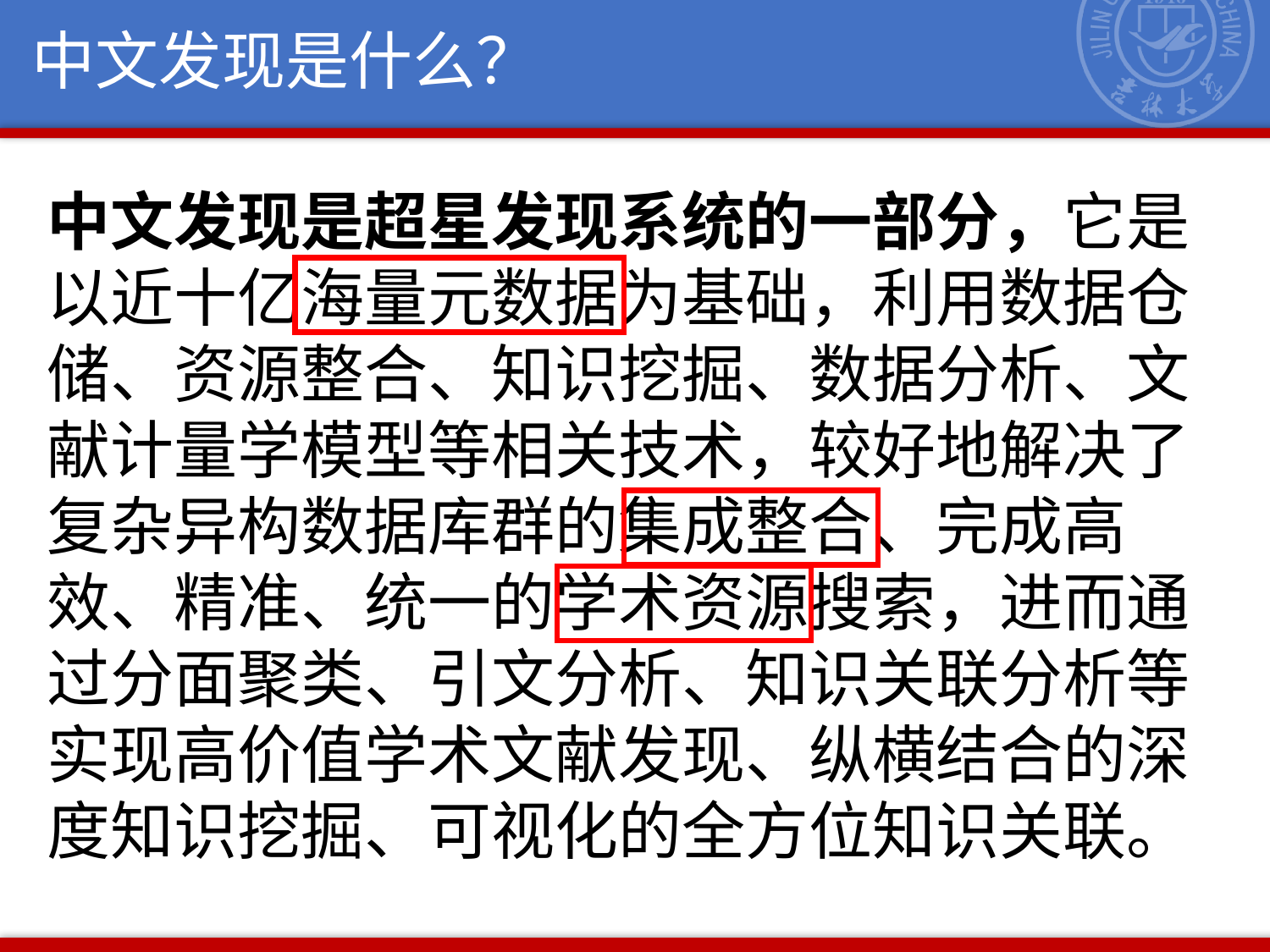

# 中文发现是什么？
中文发现是超星发现系统的一部分，它是以近十亿海量元数据为基础，利用数据仓储、资源整合、知识挖掘、数据分析、文献计量学模型等相关技术，较好地解决了复杂异构数据库群的集成整合、完成高效、精准、统一的学术资源搜索，进而通过分面聚类、引文分析、知识关联分析等实现高价值学术文献发现、纵横结合的深度知识挖掘、可视化的全方位知识关联。